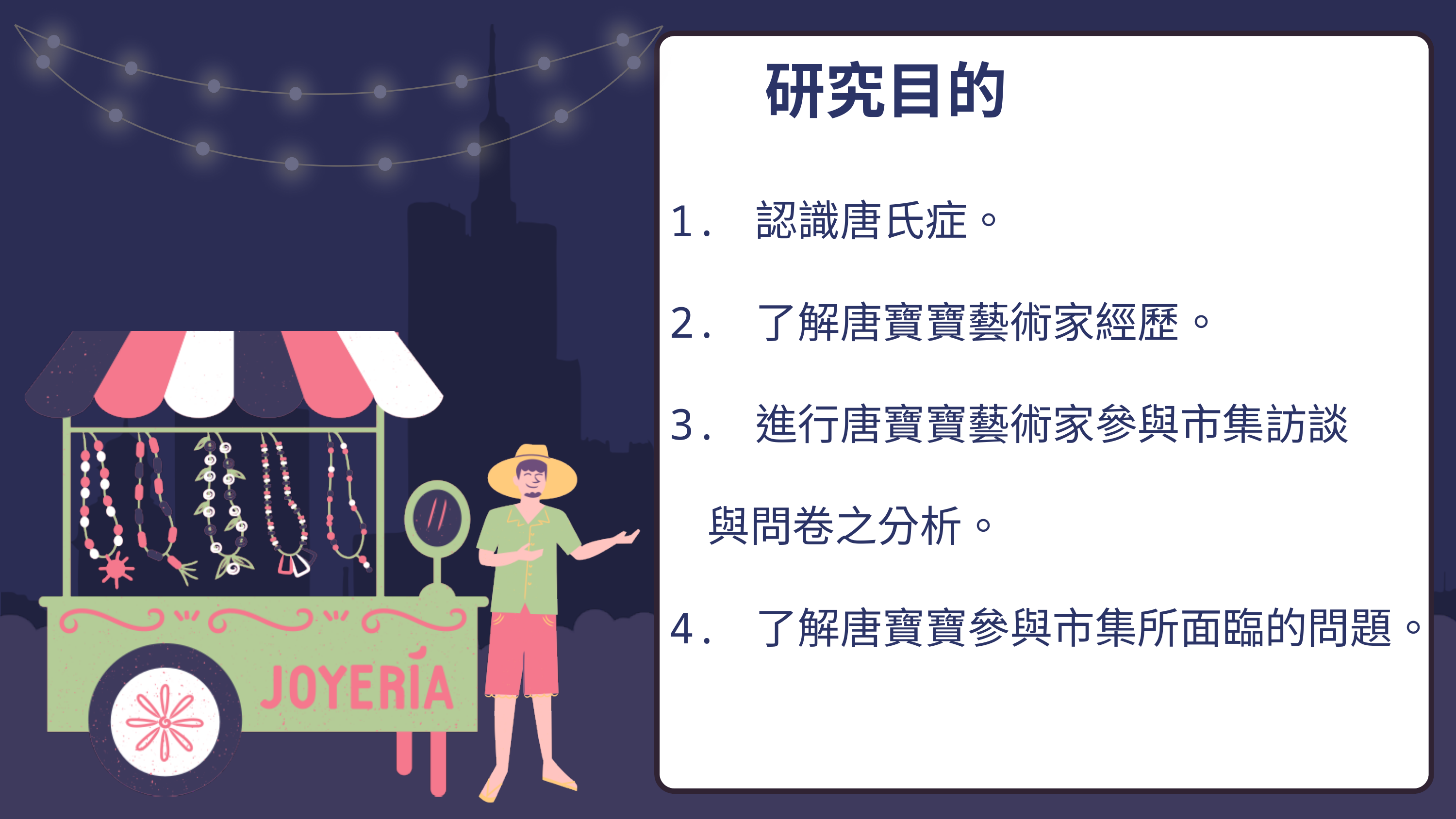

研究目的
1. 認識唐氏症。
2. 了解唐寶寶藝術家經歷。
3. 進行唐寶寶藝術家參與市集訪談
   與問卷之分析。
4. 了解唐寶寶參與市集所面臨的問題。